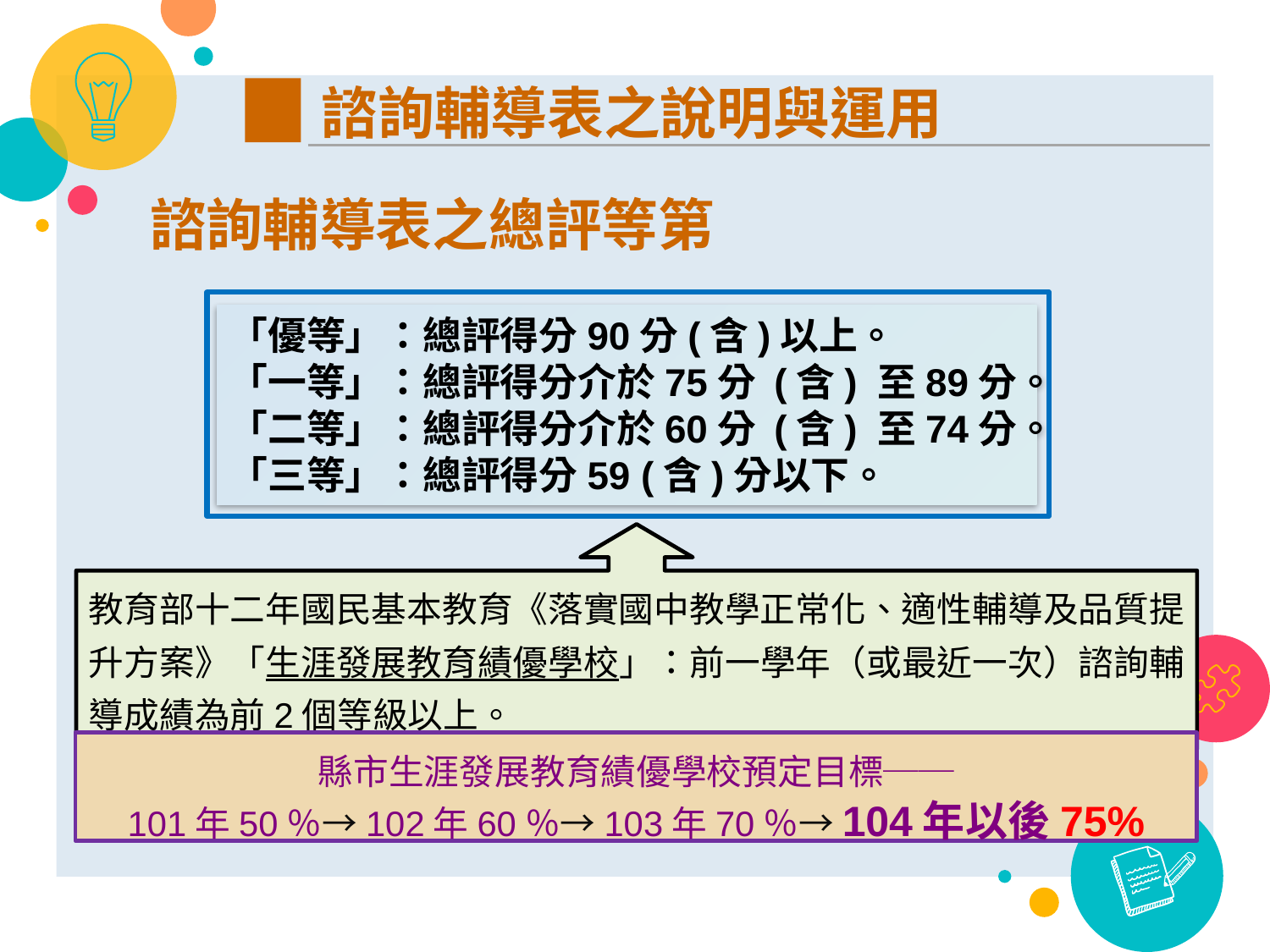

諮詢輔導表之說明與運用

諮詢輔導表之總評等第

「優等」：總評得分90分(含)以上。
「一等」：總評得分介於75分 (含) 至89分。
「二等」：總評得分介於60分 (含) 至74分。
「三等」：總評得分59 (含)分以下。

教育部十二年國民基本教育《落實國中教學正常化、適性輔導及品質提升方案》「生涯發展教育績優學校」：前一學年（或最近一次）諮詢輔導成績為前2個等級以上。
縣市生涯發展教育績優學校預定目標──
101年50％→102年60％→103年70％→104年以後75%